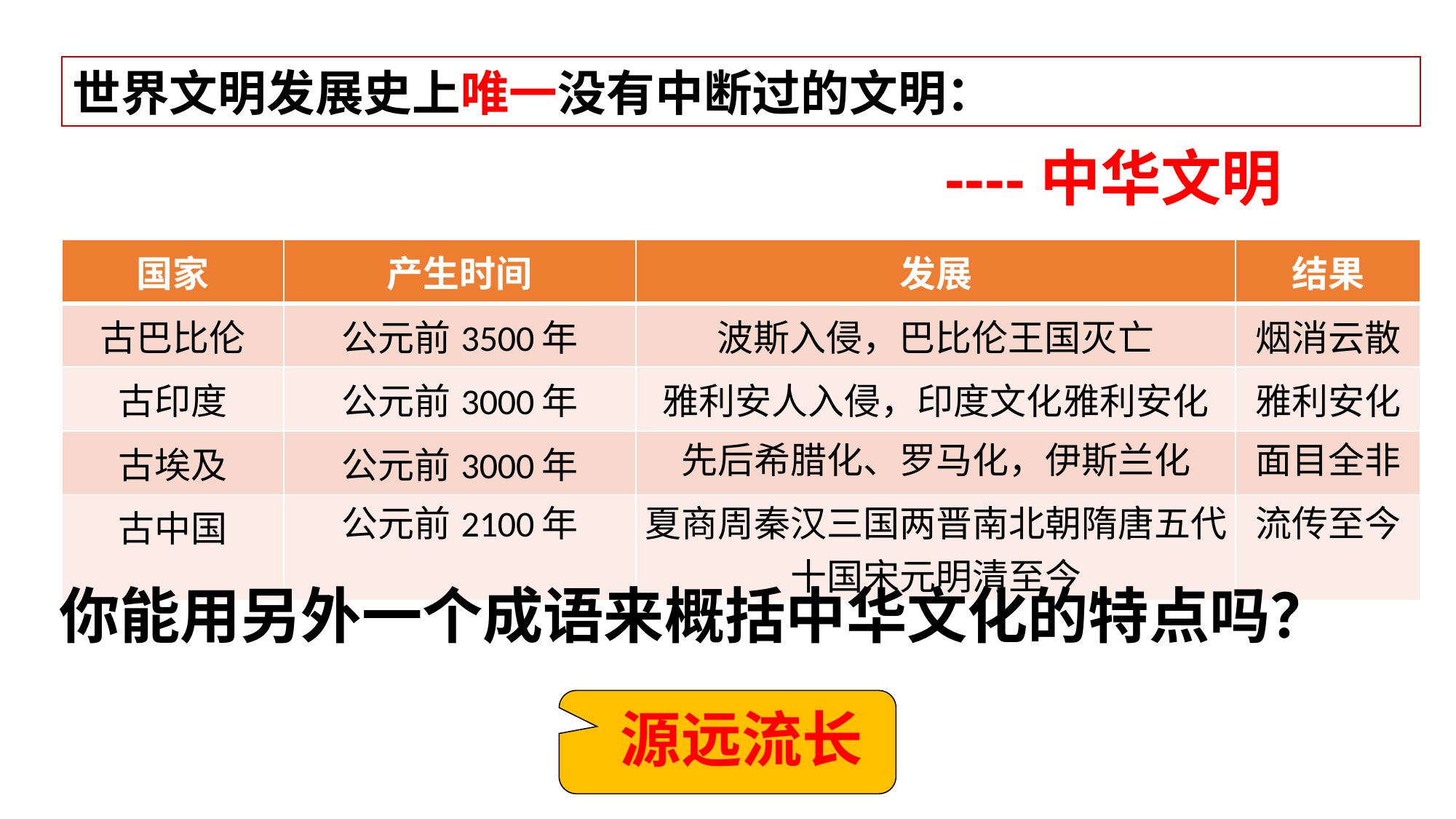

世界文明发展史上唯一没有中断过的文明：
----中华文明
| 国家 | 产生时间 | 发展 | 结果 |
| --- | --- | --- | --- |
| 古巴比伦 | 公元前3500年 | 波斯入侵，巴比伦王国灭亡 | 烟消云散 |
| 古印度 | 公元前3000年 | 雅利安人入侵，印度文化雅利安化 | 雅利安化 |
| 古埃及 | 公元前3000年 | 先后希腊化、罗马化，伊斯兰化 | 面目全非 |
| 古中国 | 公元前2100年 | 夏商周秦汉三国两晋南北朝隋唐五代十国宋元明清至今 | 流传至今 |
你能用另外一个成语来概括中华文化的特点吗？
 源远流长